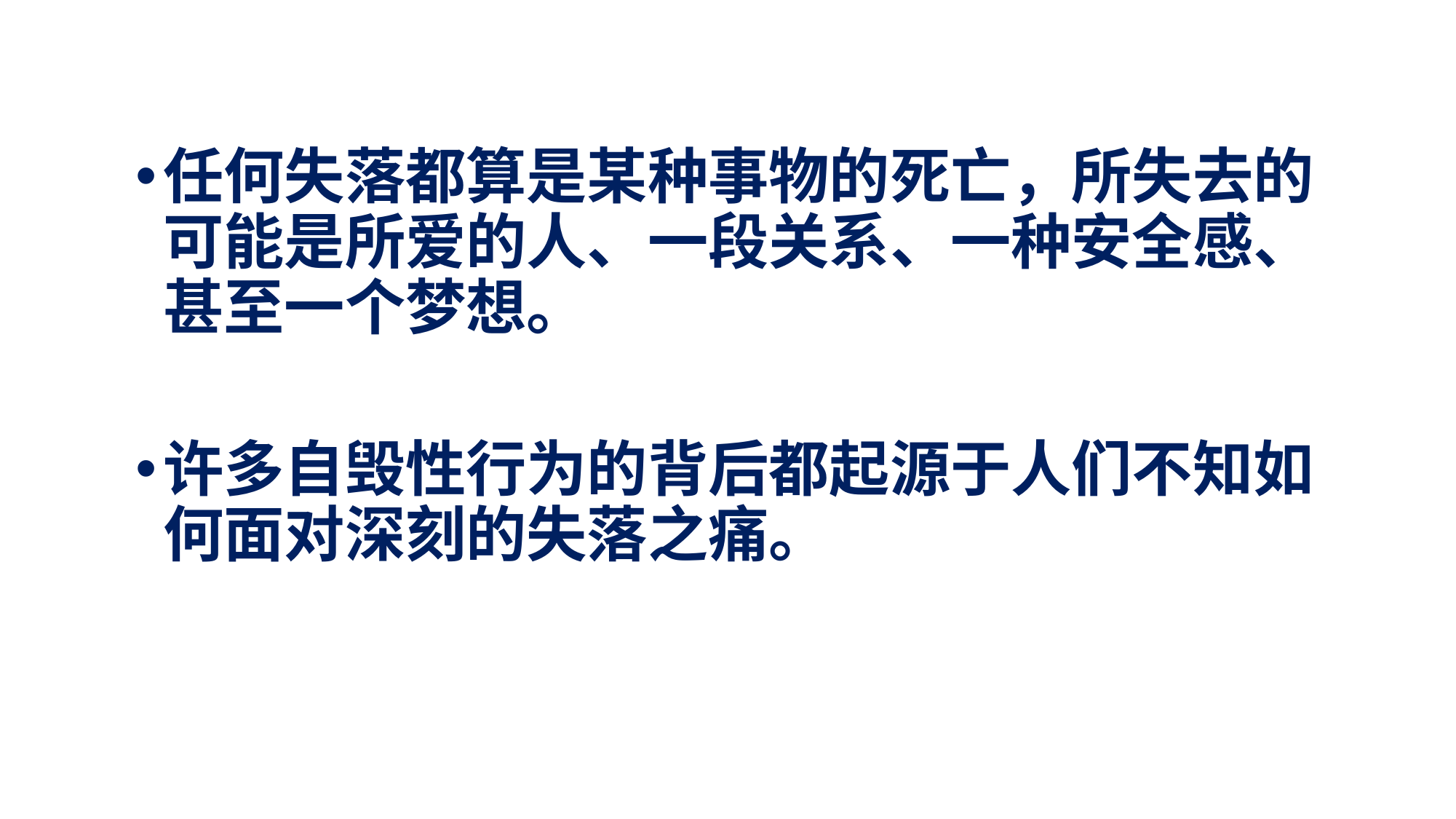

任何失落都算是某种事物的死亡，所失去的可能是所爱的人、一段关系、一种安全感、甚至一个梦想。

许多自毁性行为的背后都起源于人们不知如何面对深刻的失落之痛。